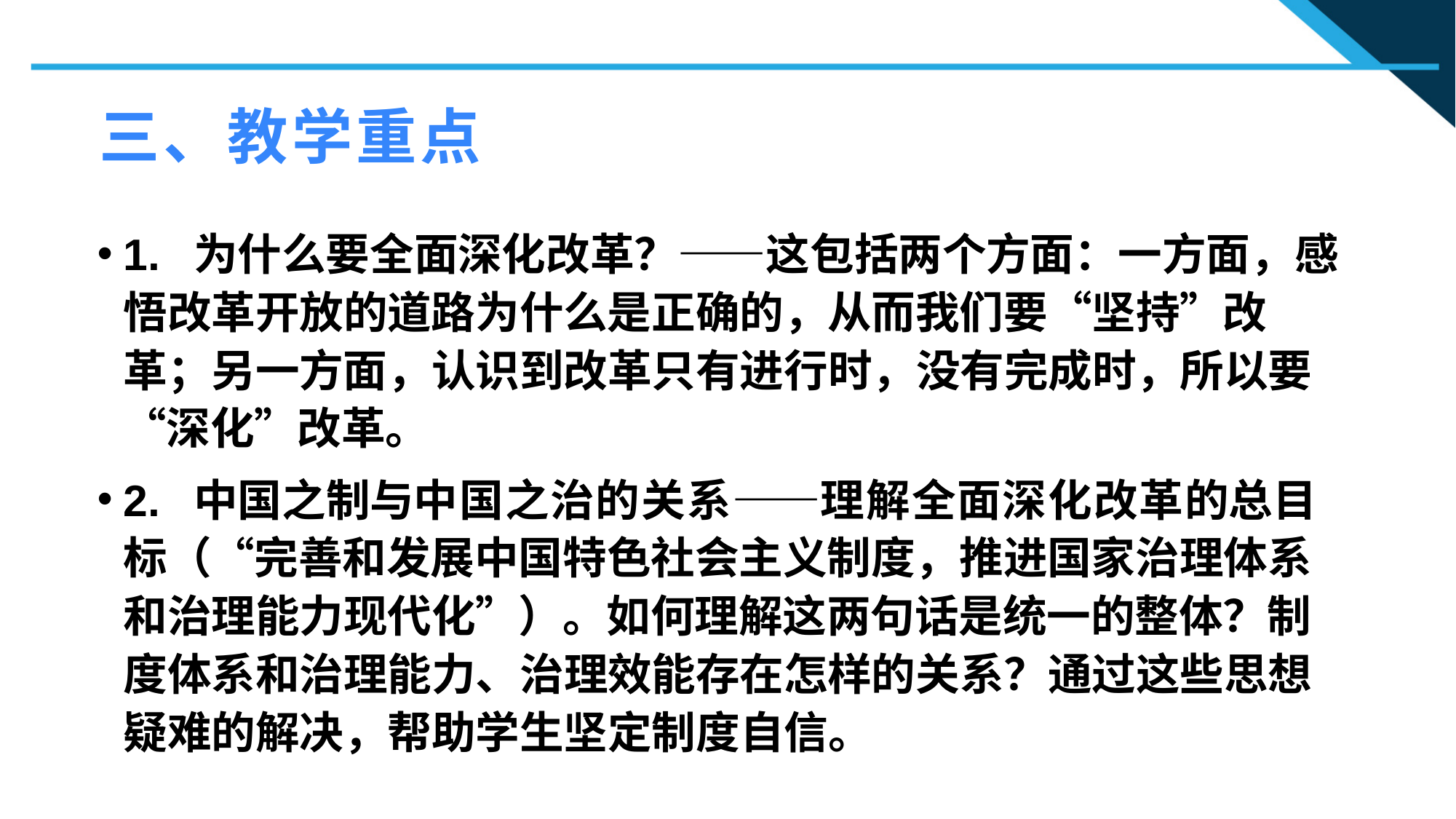

三、教学重点
1.  为什么要全面深化改革？——这包括两个方面：一方面，感悟改革开放的道路为什么是正确的，从而我们要“坚持”改革；另一方面，认识到改革只有进行时，没有完成时，所以要“深化”改革。
2.  中国之制与中国之治的关系——理解全面深化改革的总目标（“完善和发展中国特色社会主义制度，推进国家治理体系和治理能力现代化”）。如何理解这两句话是统一的整体？制度体系和治理能力、治理效能存在怎样的关系？通过这些思想疑难的解决，帮助学生坚定制度自信。

1
2

2
n